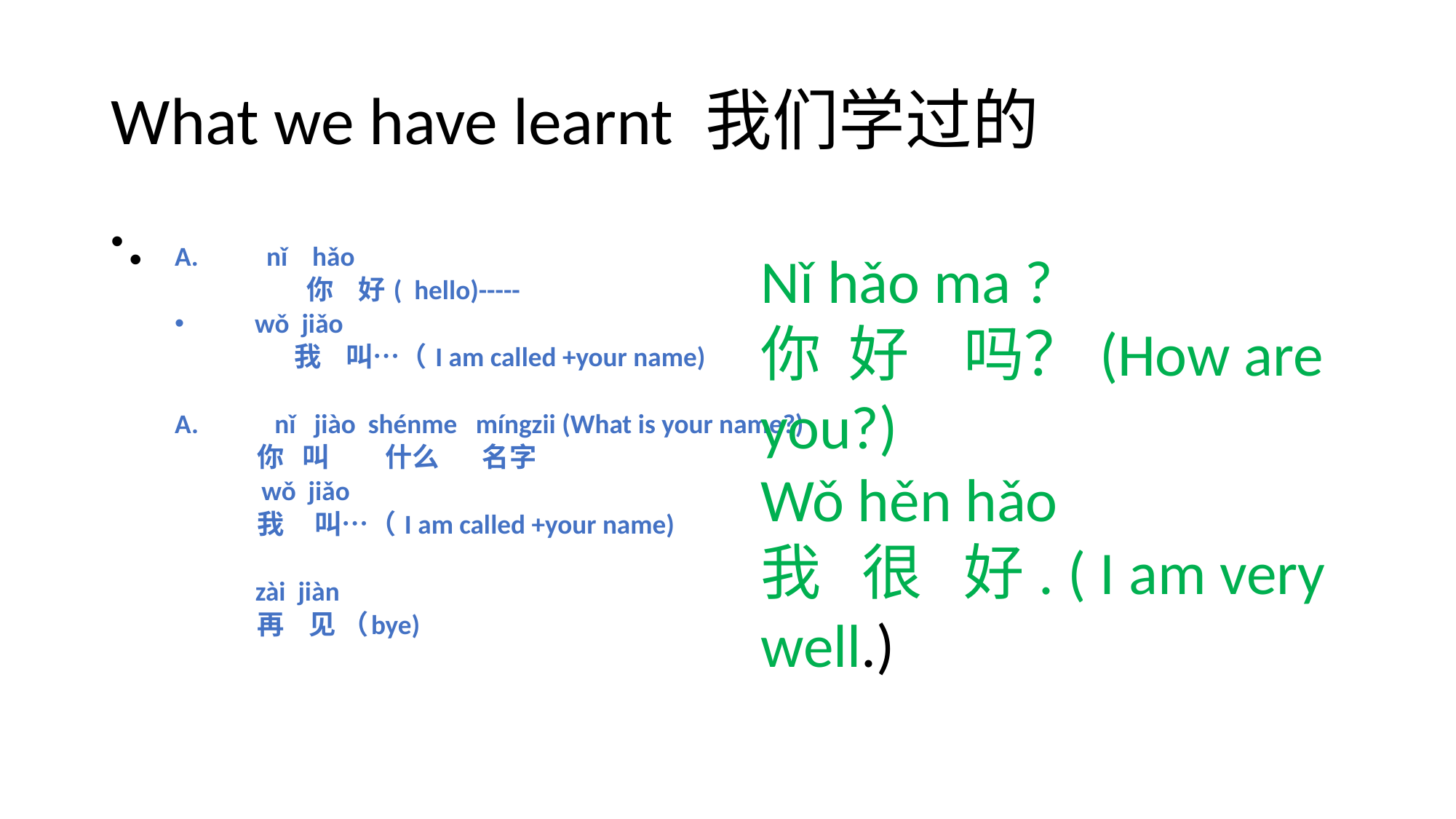

# What we have learnt 我们学过的

A.           nǐ    hǎo
                     你    好 (  hello)-----
        wǒ  jiǎo
                   我    叫…（ I am called +your name)

     nǐ   jiào  shénme   míngzii (What is your name?)
             你   叫         什么       名字
              wǒ  jiǎo
             我     叫…（ I am called +your name)

             zài  jiàn
             再    见 （bye)

Nǐ hǎo ma ?
你  好    吗？(How are you?)
Wǒ hěn hǎo
我   很   好. ( I am very well.)